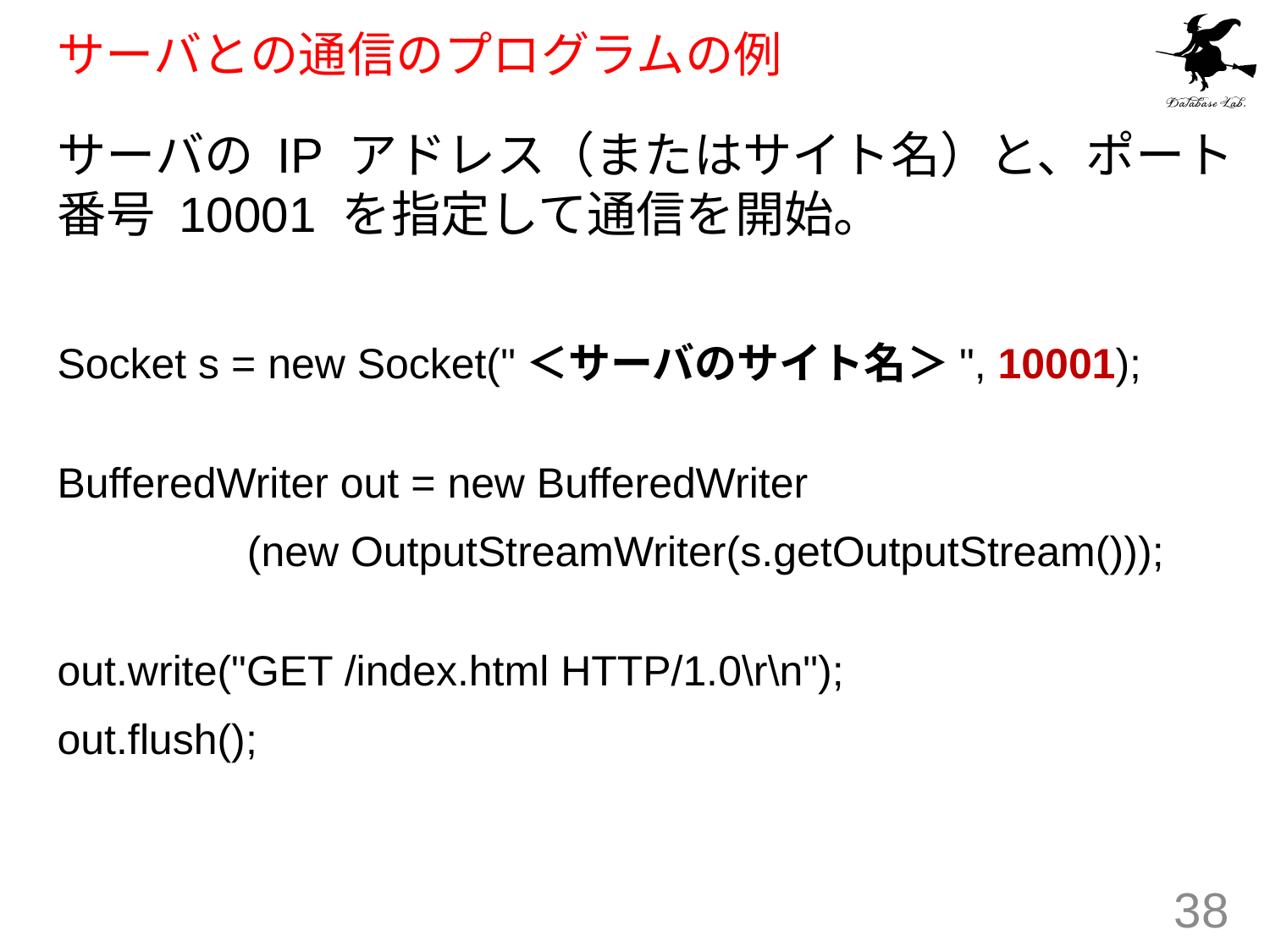

# サーバとの通信のプログラムの例
サーバの IP アドレス（またはサイト名）と、ポート番号 10001 を指定して通信を開始。

Socket s = new Socket("＜サーバのサイト名＞", 10001);
BufferedWriter out = new BufferedWriter
                (new OutputStreamWriter(s.getOutputStream()));
out.write("GET /index.html HTTP/1.0\r\n");
out.flush();
38